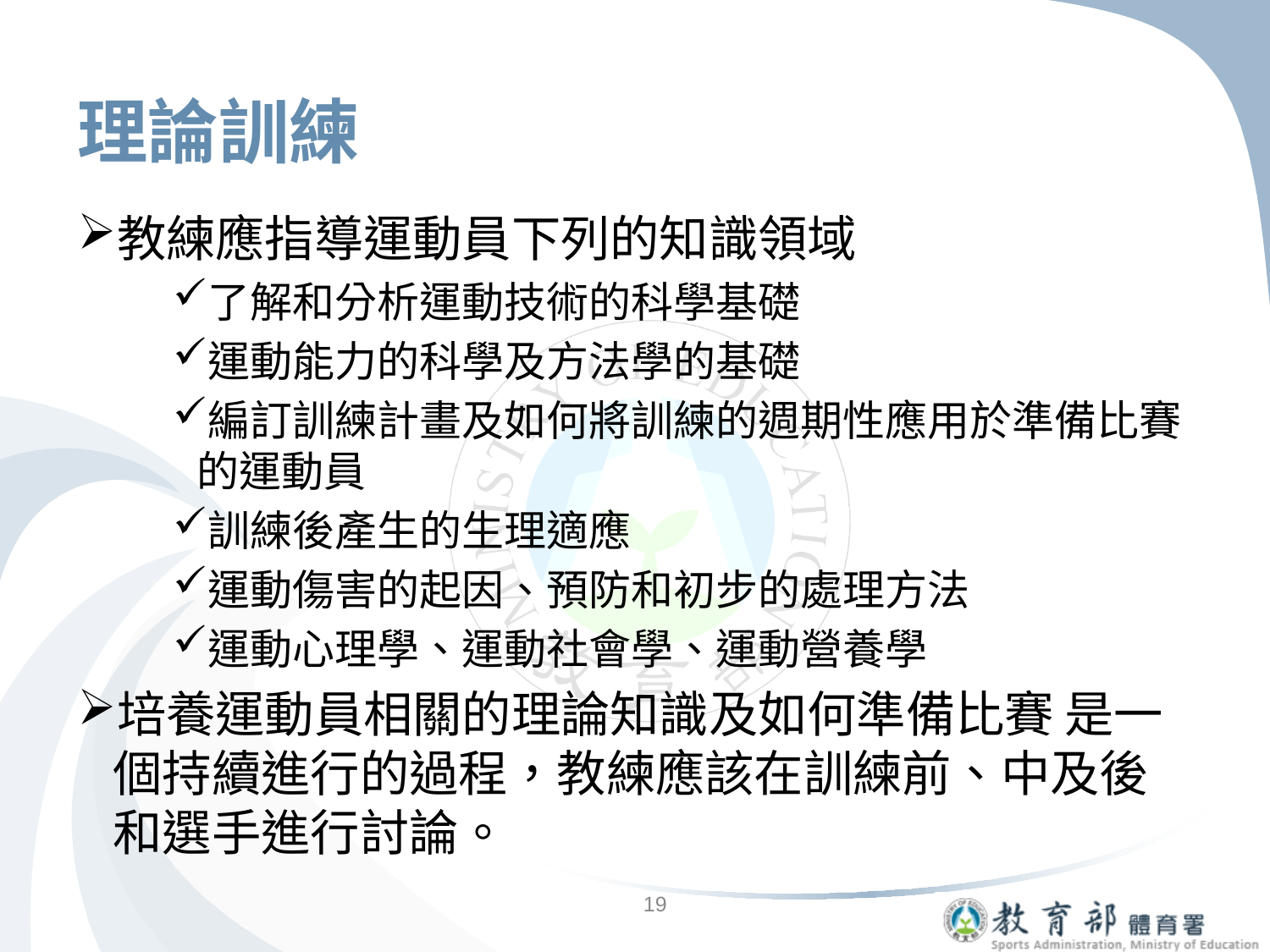

# 理論訓練
教練應指導運動員下列的知識領域
了解和分析運動技術的科學基礎
運動能力的科學及方法學的基礎
編訂訓練計畫及如何將訓練的週期性應用於準備比賽的運動員
訓練後產生的生理適應
運動傷害的起因、預防和初步的處理方法
運動心理學、運動社會學、運動營養學
培養運動員相關的理論知識及如何準備比賽 是一個持續進行的過程，教練應該在訓練前、中及後和選手進行討論。
19